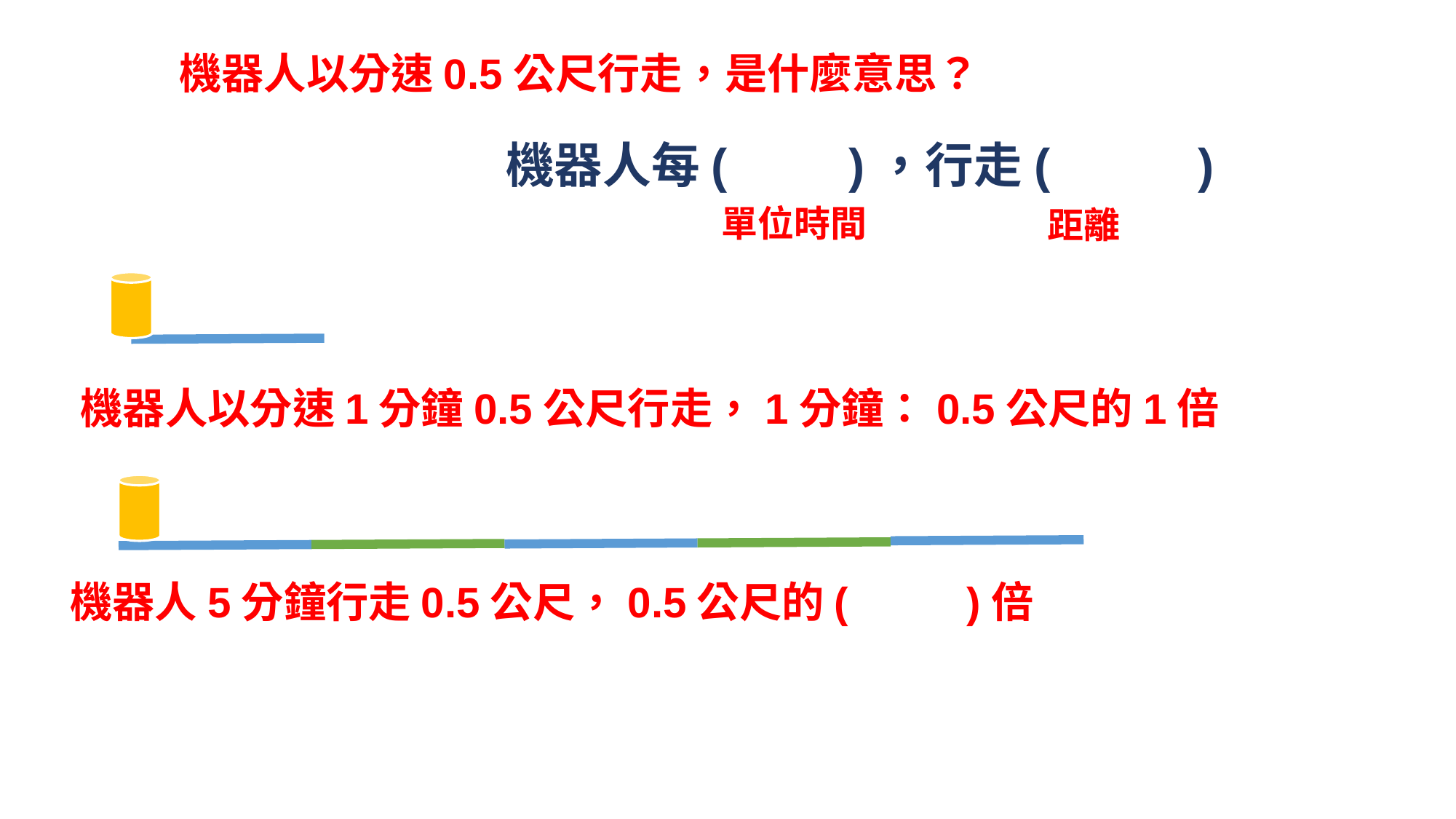

機器人以分速0.5公尺行走，是什麼意思？
機器人每(         )，行走(           )
單位時間
距離

機器人以分速1分鐘0.5公尺行走，1分鐘：0.5公尺的1倍

機器人5分鐘行走0.5公尺，0.5公尺的(          )倍